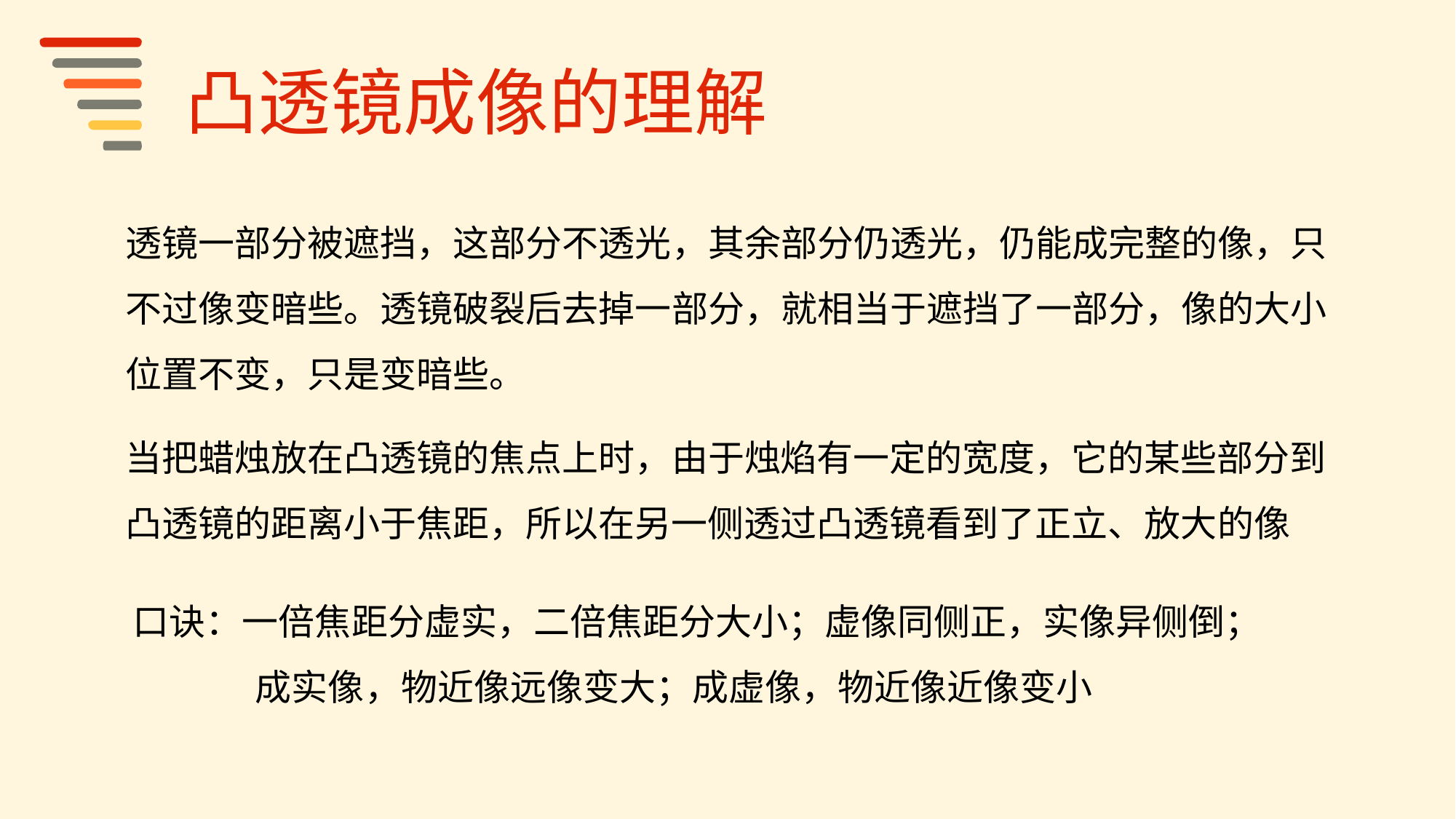

凸透镜成像的理解
透镜一部分被遮挡，这部分不透光，其余部分仍透光，仍能成完整的像，只不过像变暗些。透镜破裂后去掉一部分，就相当于遮挡了一部分，像的大小位置不变，只是变暗些。
当把蜡烛放在凸透镜的焦点上时，由于烛焰有一定的宽度，它的某些部分到凸透镜的距离小于焦距，所以在另一侧透过凸透镜看到了正立、放大的像
口诀：一倍焦距分虚实，二倍焦距分大小；虚像同侧正，实像异侧倒；                 成实像，物近像远像变大；成虚像，物近像近像变小